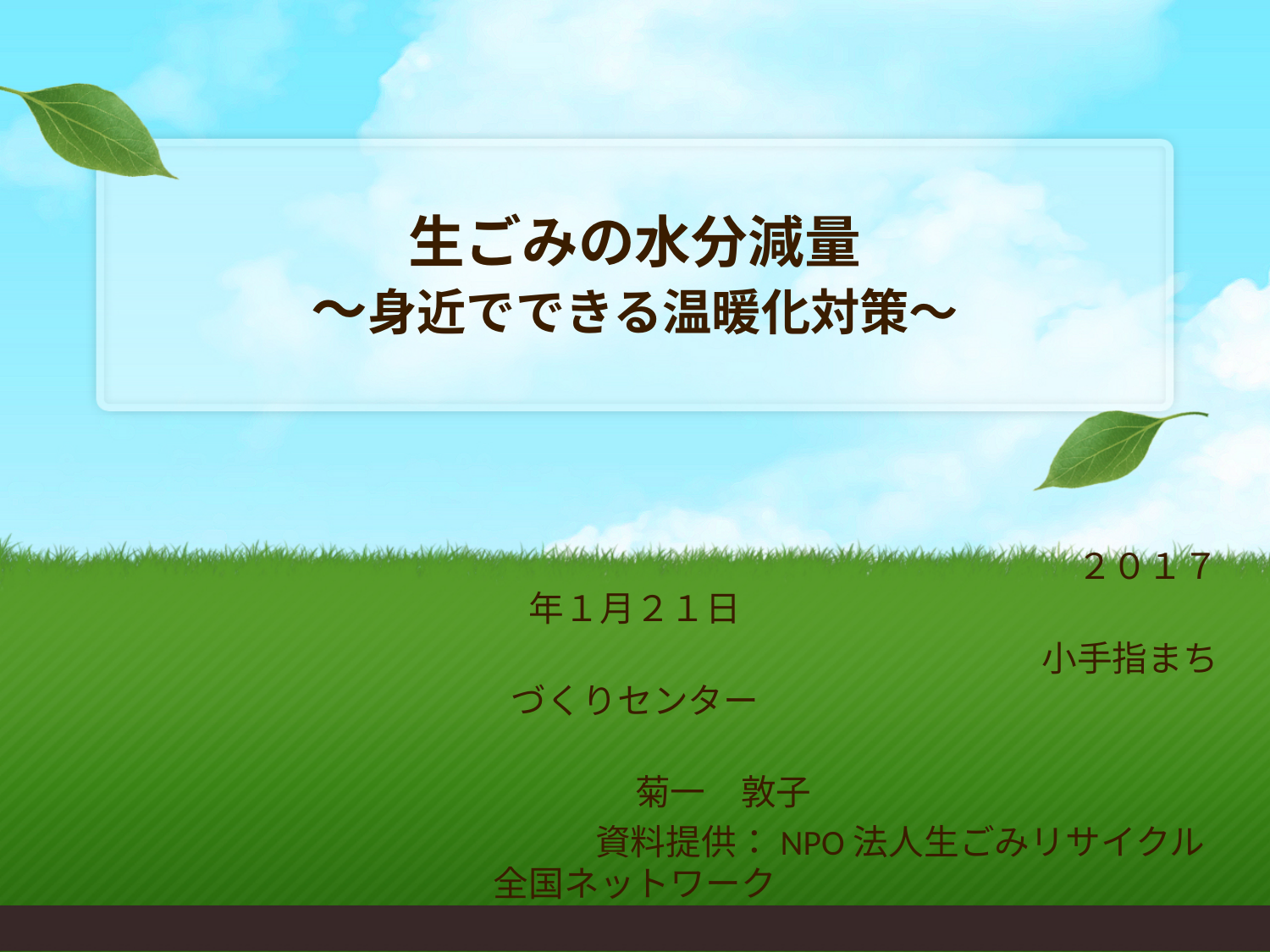

# 生ごみの水分減量 ～身近でできる温暖化対策～
　　　　　　　　　　　　　　　　　　　　　　　　　　　　　２０１７年１月２１日
　　　　　　　　　　　　　　　　　　　　　　　　　　　　小手指まちづくりセンター
　　　　　　　　　　　　　　　　　　　　　　　　　　　　　　　　　　　　　　菊一　敦子
　　　　　　　　　　　　　　　資料提供：NPO法人生ごみリサイクル全国ネットワーク